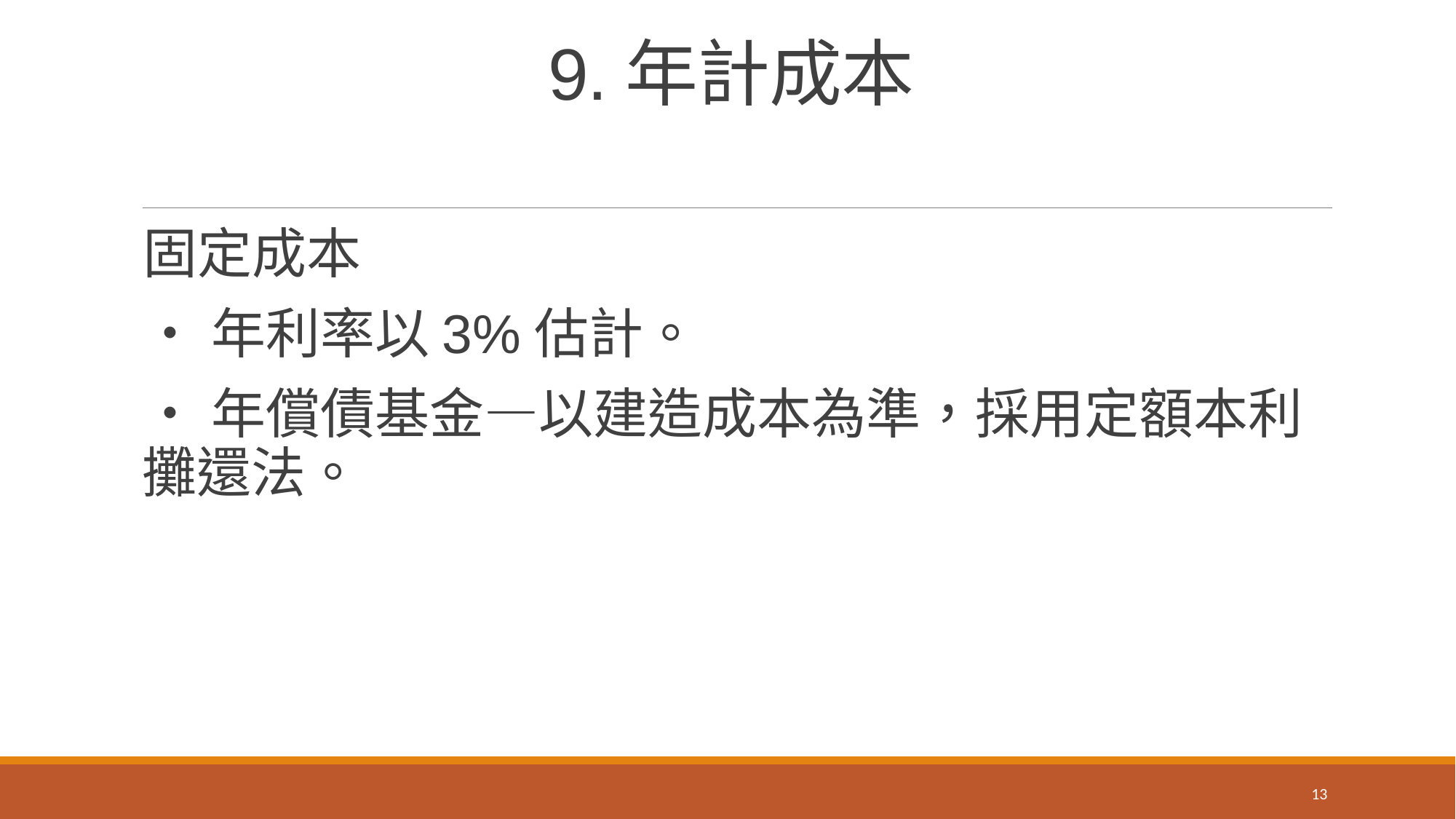

# 9.年計成本
固定成本
•年利率以3%估計。
•年償債基金—以建造成本為準，採用定額本利攤還法。

13